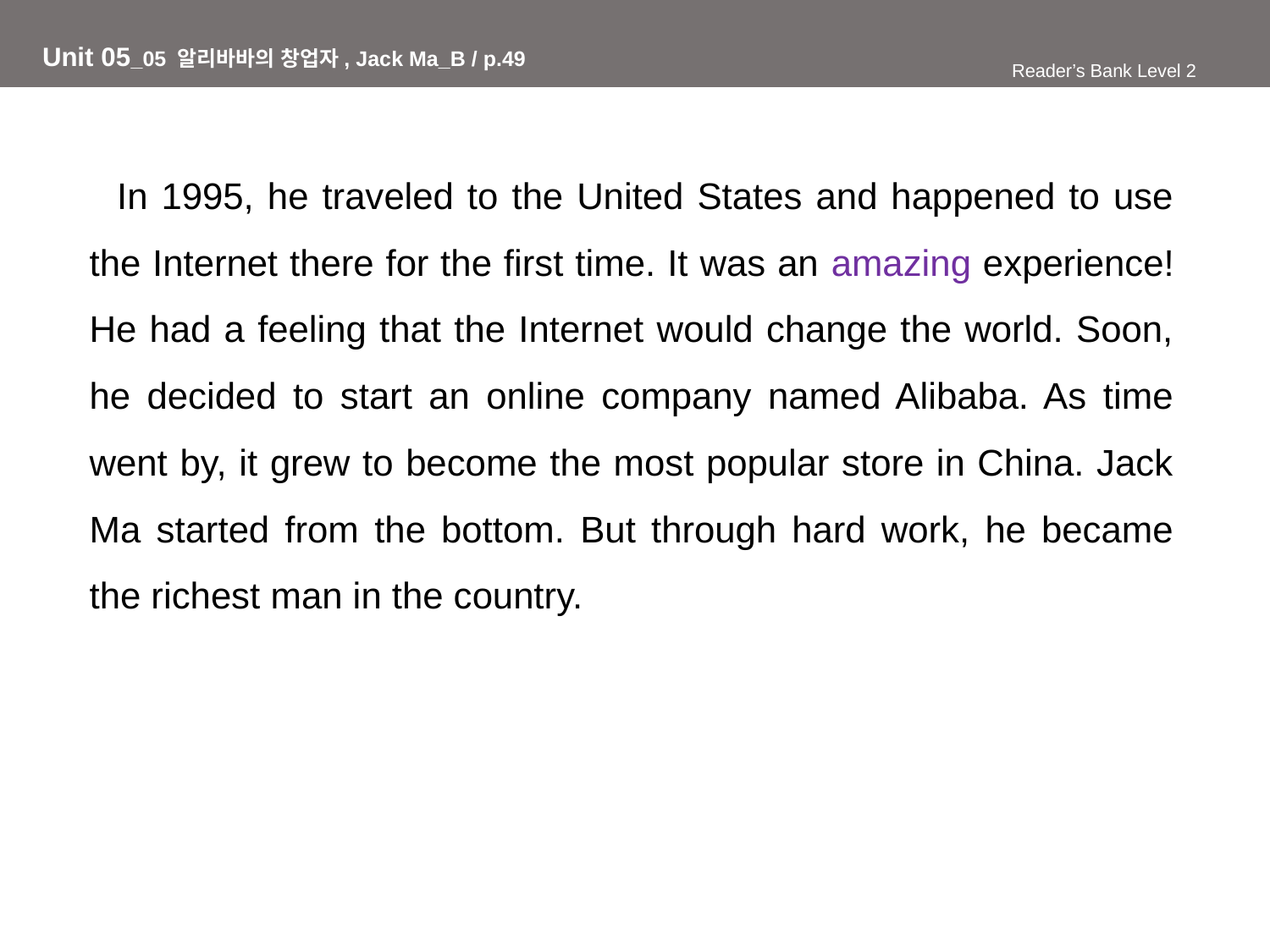

# Unit 05_05 알리바바의 창업자, Jack Ma_B / p.49
Reader’s Bank Level 2

  In 1995, he traveled to the United States and happened to use the Internet there for the first time. It was an amazing experience! He had a feeling that the Internet would change the world. Soon, he decided to start an online company named Alibaba. As time went by, it grew to become the most popular store in China. Jack Ma started from the bottom. But through hard work, he became the richest man in the country.